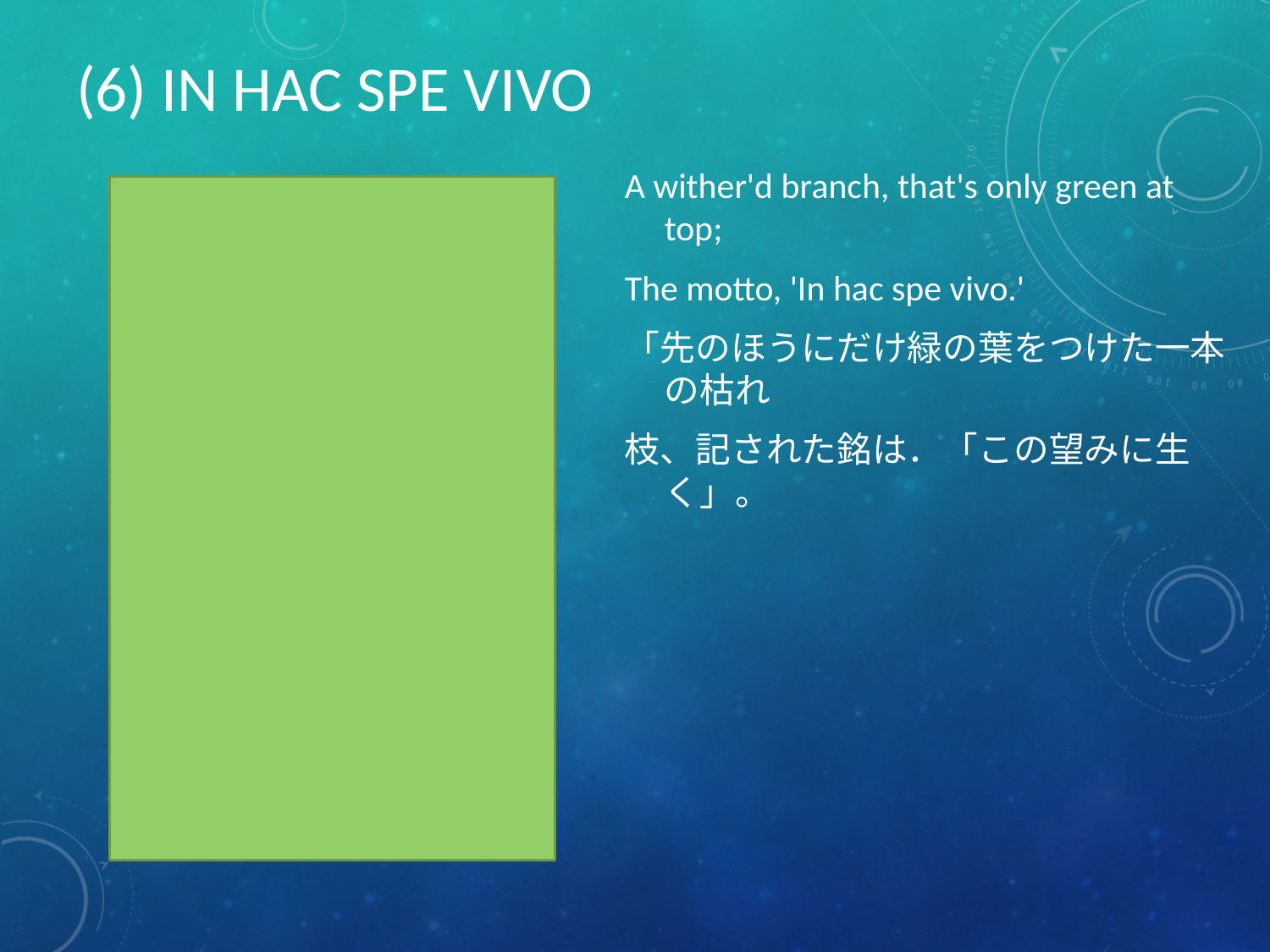

# (6) IN HAC SPE VIVO
A wither'd branch, that's only green at top;
The motto, 'In hac spe vivo.'
「先のほうにだけ緑の葉をつけた一本の枯れ
枝、記された銘は．「この望みに生く」。